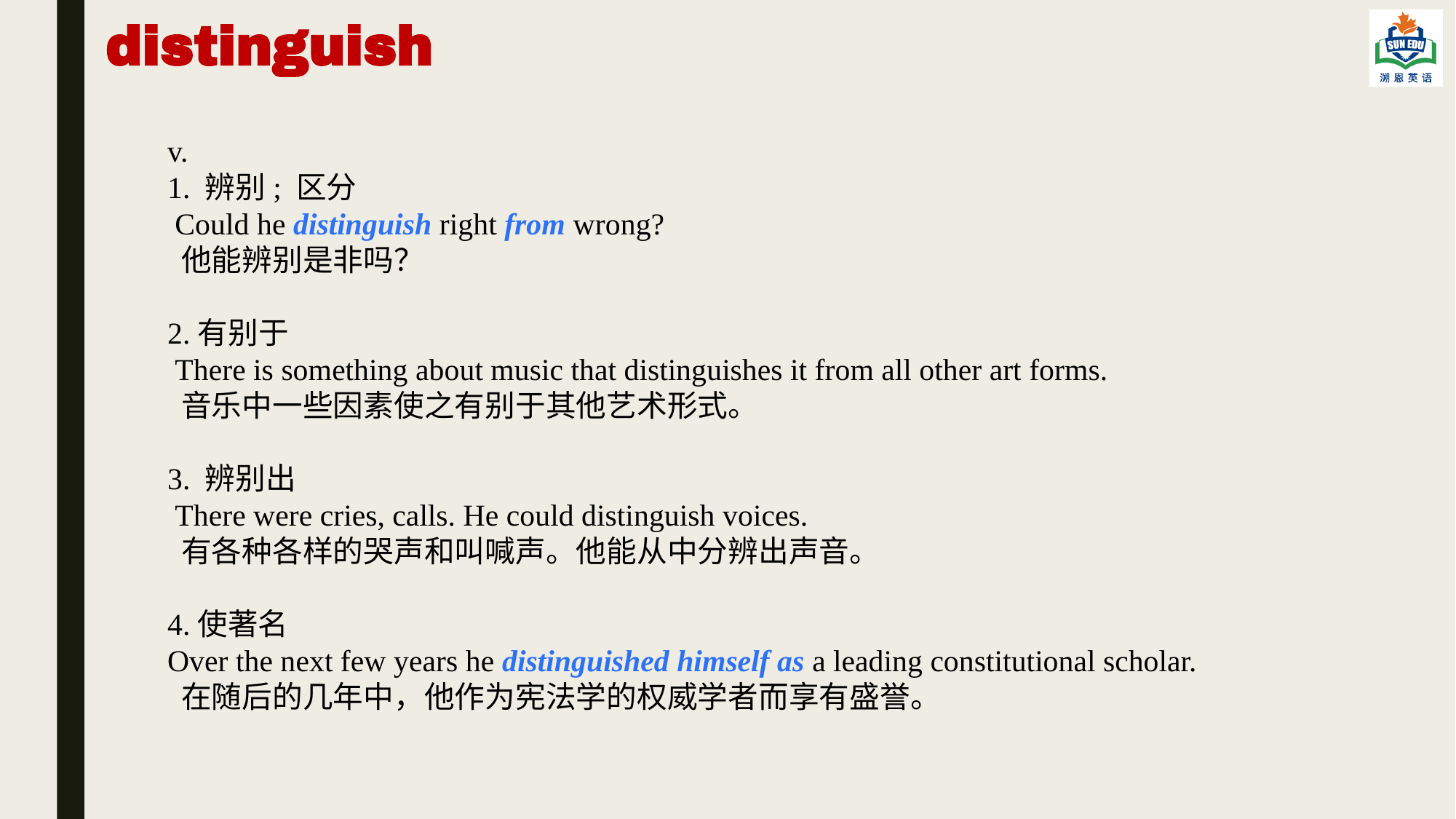

distinguish
v.
1. 辨别; 区分
 Could he distinguish right from wrong?
 他能辨别是非吗？

2.有别于
 There is something about music that distinguishes it from all other art forms.
 音乐中一些因素使之有别于其他艺术形式。

3. 辨别出
 There were cries, calls. He could distinguish voices.
 有各种各样的哭声和叫喊声。他能从中分辨出声音。

4.使著名
Over the next few years he distinguished himself as a leading constitutional scholar.
 在随后的几年中，他作为宪法学的权威学者而享有盛誉。